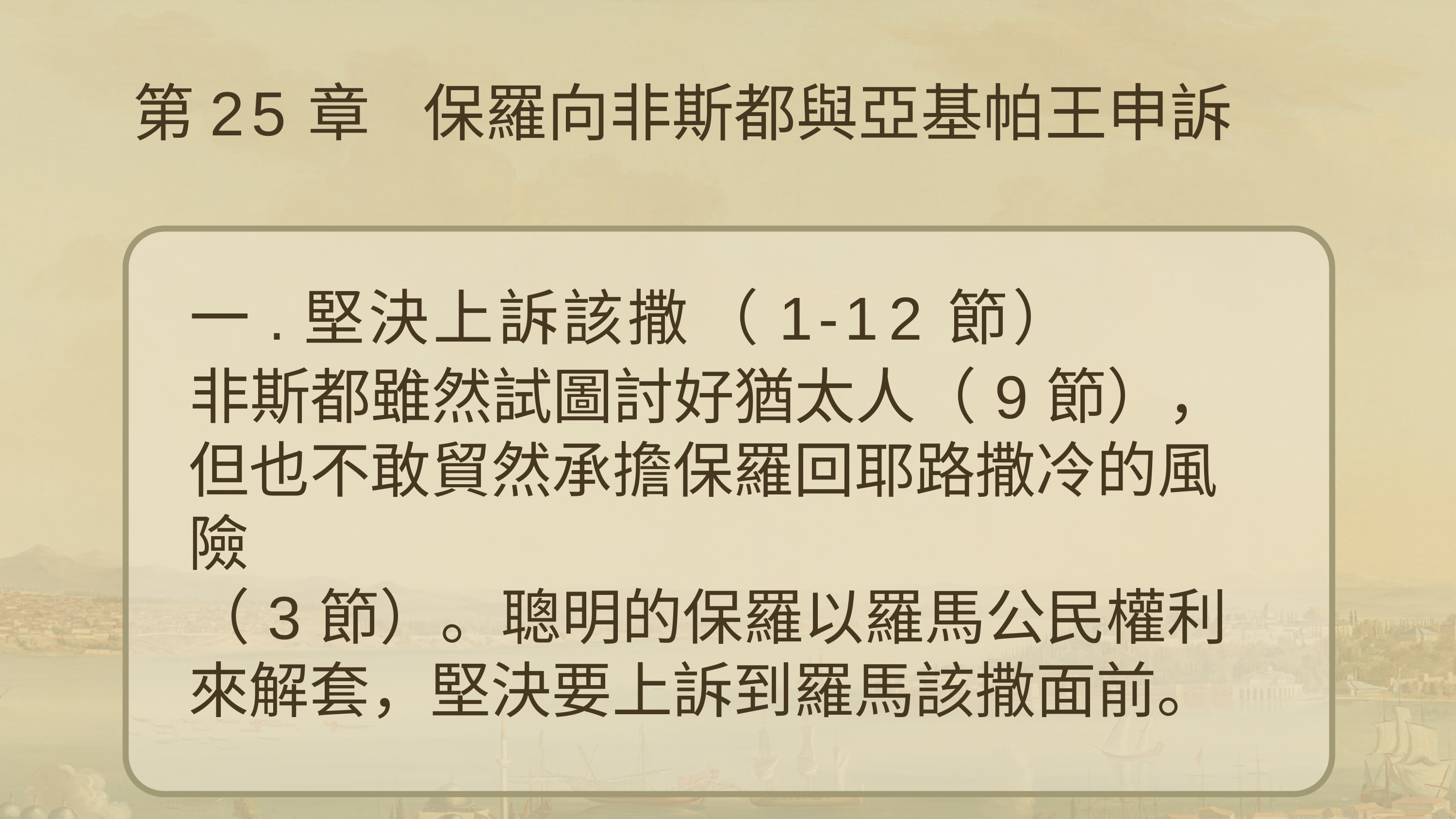

# 第25章	保羅向非斯都與亞基帕王申訴

一.堅決上訴該撒	（1-12節）
非斯都雖然試圖討好猶太人（9節），但也不敢貿然承擔保羅回耶路撒冷的風險
（3節）。聰明的保羅以羅馬公民權利來解套，堅決要上訴到羅馬該撒面前。